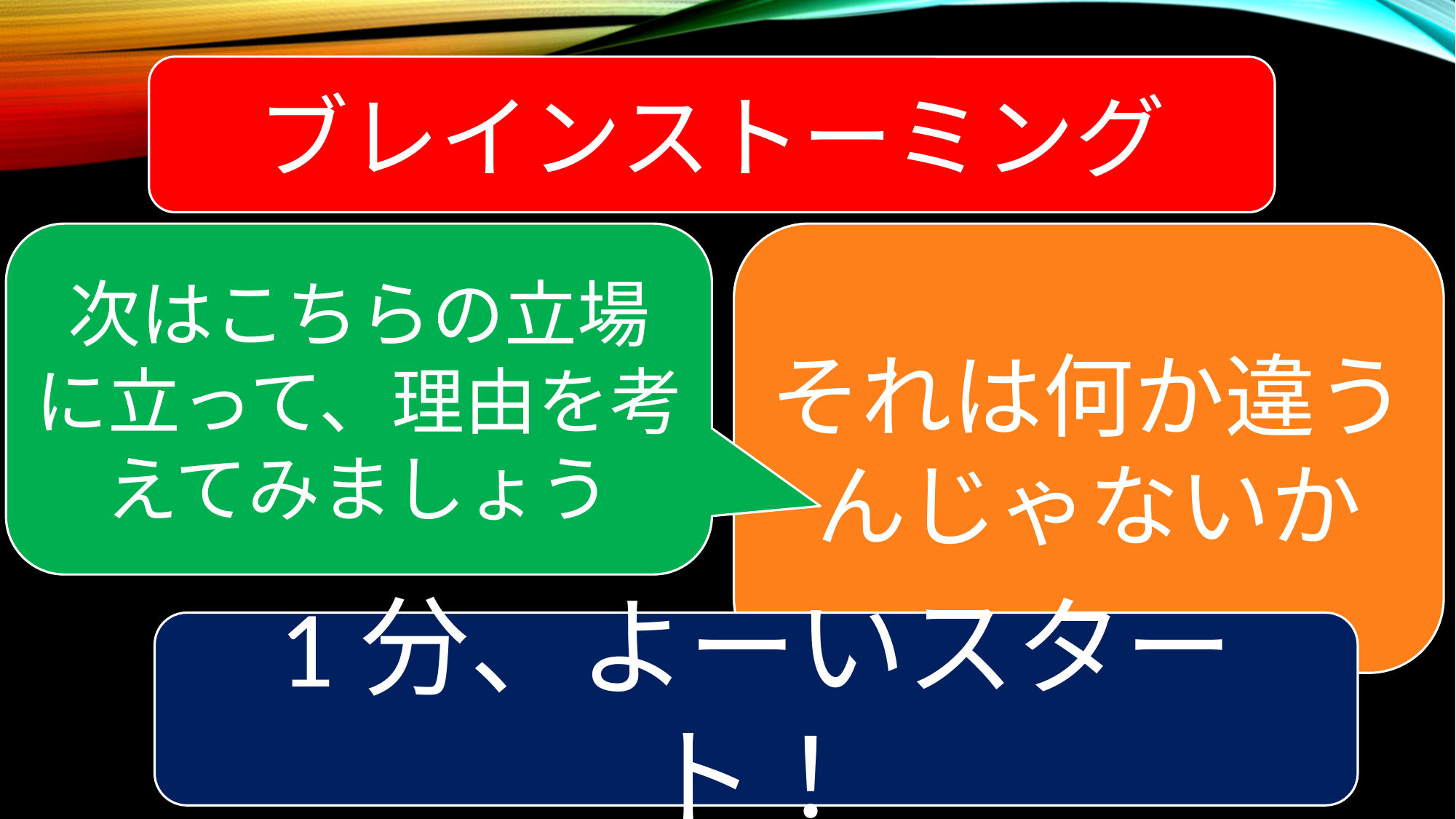

ブレインストーミング
次はこちらの立場に立って、理由を考えてみましょう
それは何か違うんじゃないか
1分、よーいスタート！